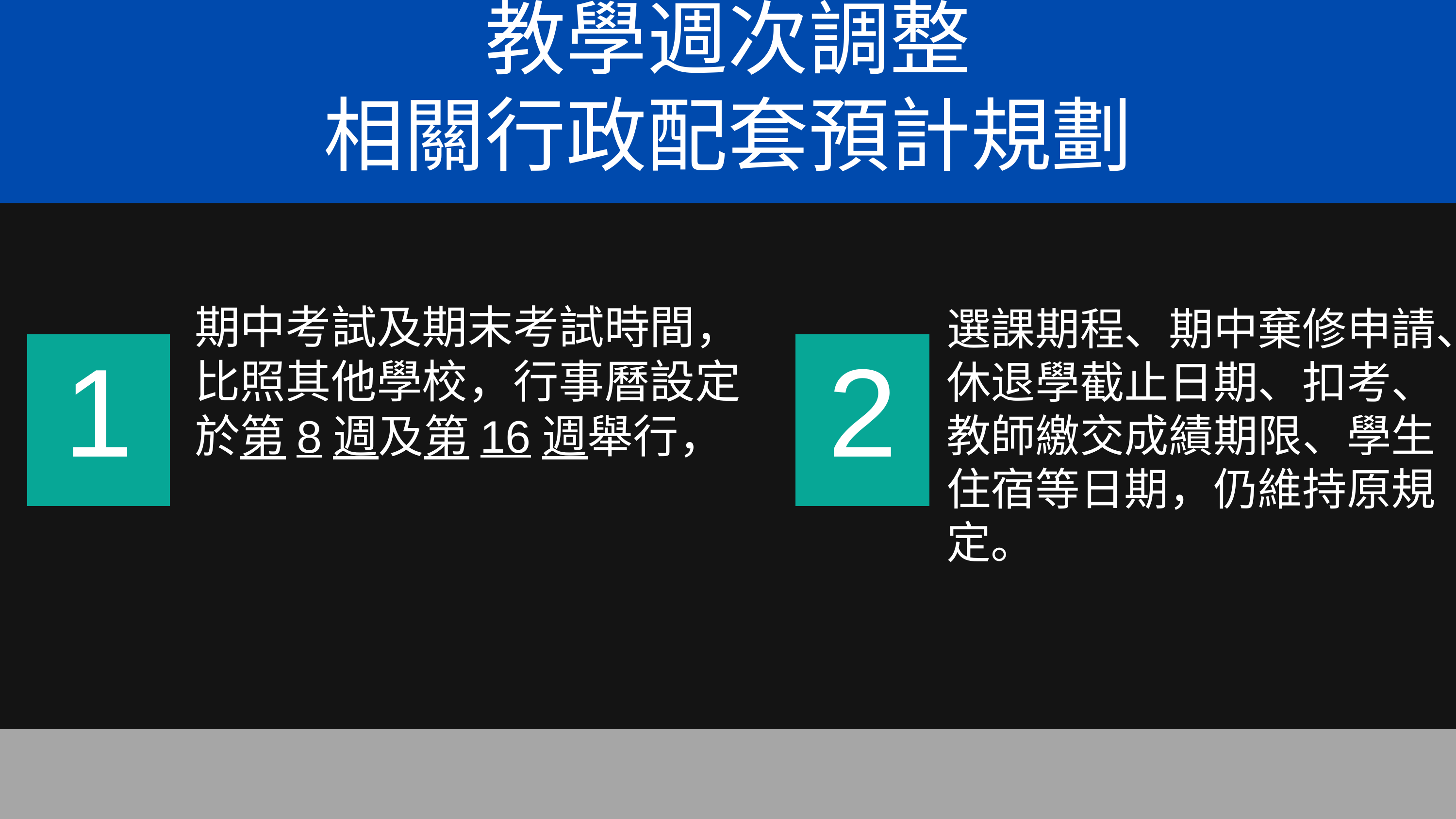

教學週次調整
相關行政配套預計規劃
期中考試及期末考試時間，
比照其他學校，行事曆設定
於第8週及第16週舉行，
選課期程、期中棄修申請、休退學截止日期、扣考、教師繳交成績期限、學生住宿等日期，仍維持原規定。
1
2